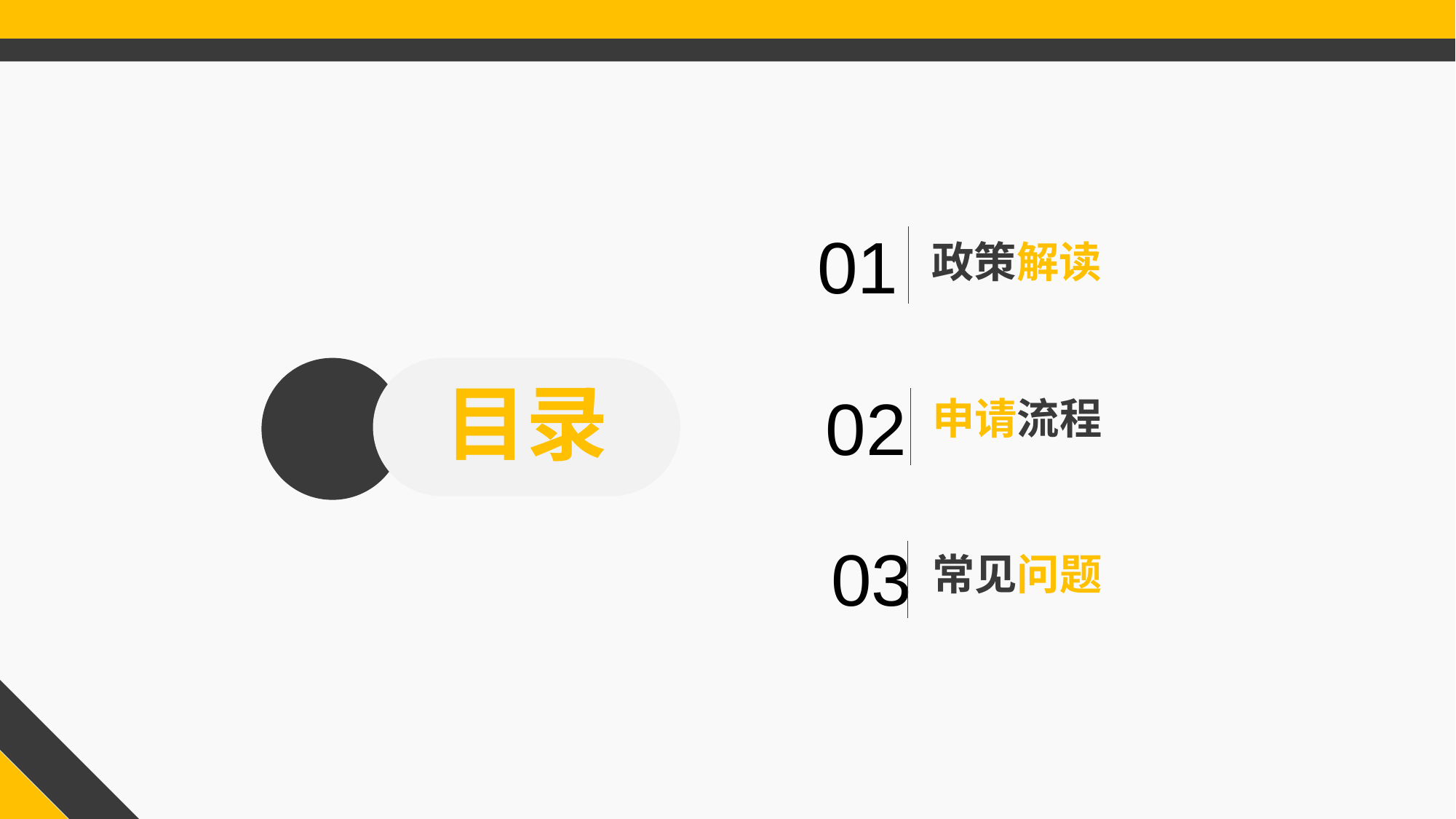

01
政策解读

目录
02
申请流程
03
常见问题